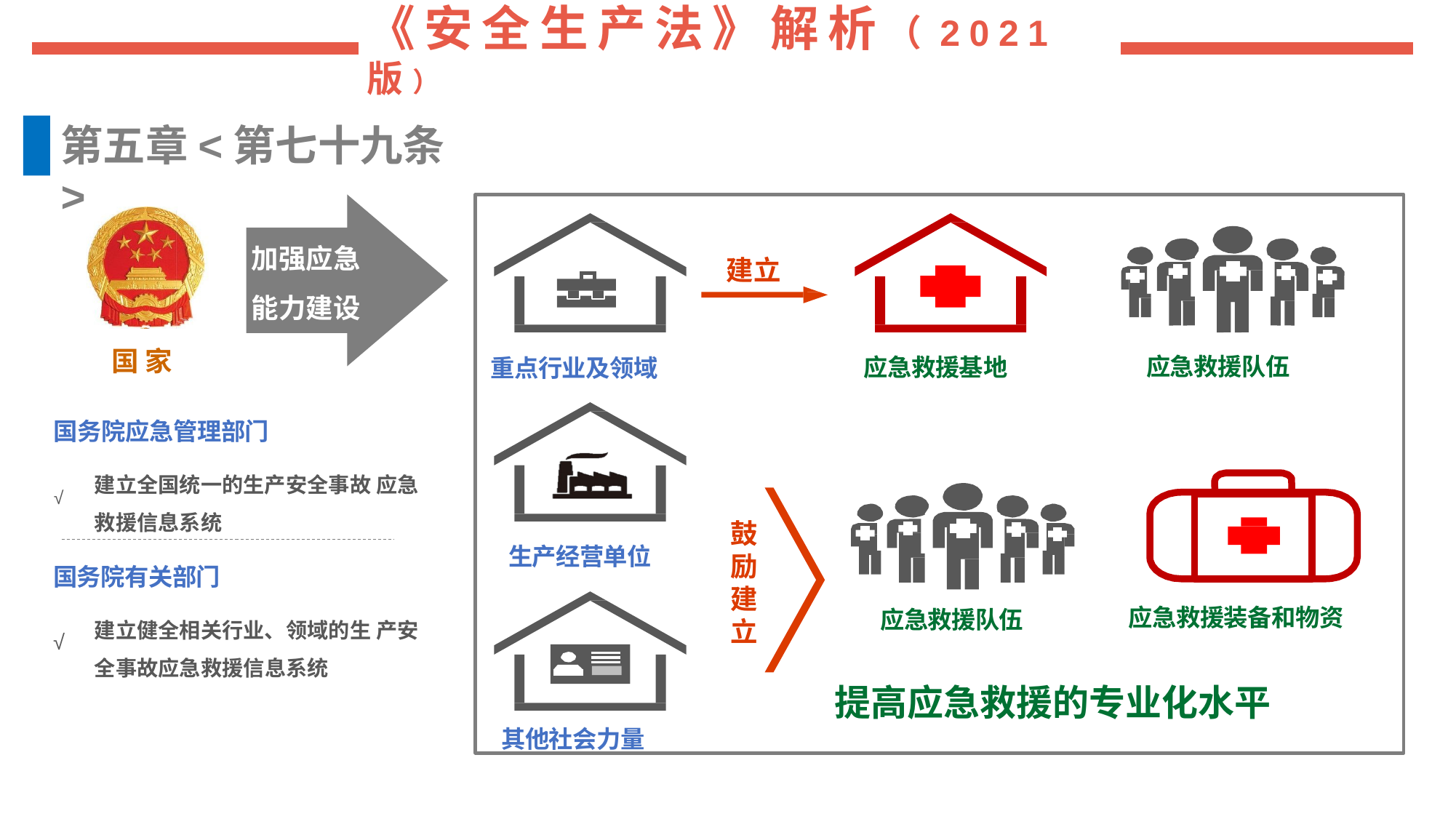

第五章<第七十九条>

加强应急 能力建设

建立

国 家
应急救援队伍
应急救援基地
重点行业及领域

国务院应急管理部门

建立全国统一的生产安全事故 应急救援信息系统

√

鼓 励 建 立

生产经营单位

国务院有关部门

应急救援装备和物资
建立健全相关行业、领域的生 产安全事故应急救援信息系统
应急救援队伍
√

提高应急救援的专业化水平

其他社会力量